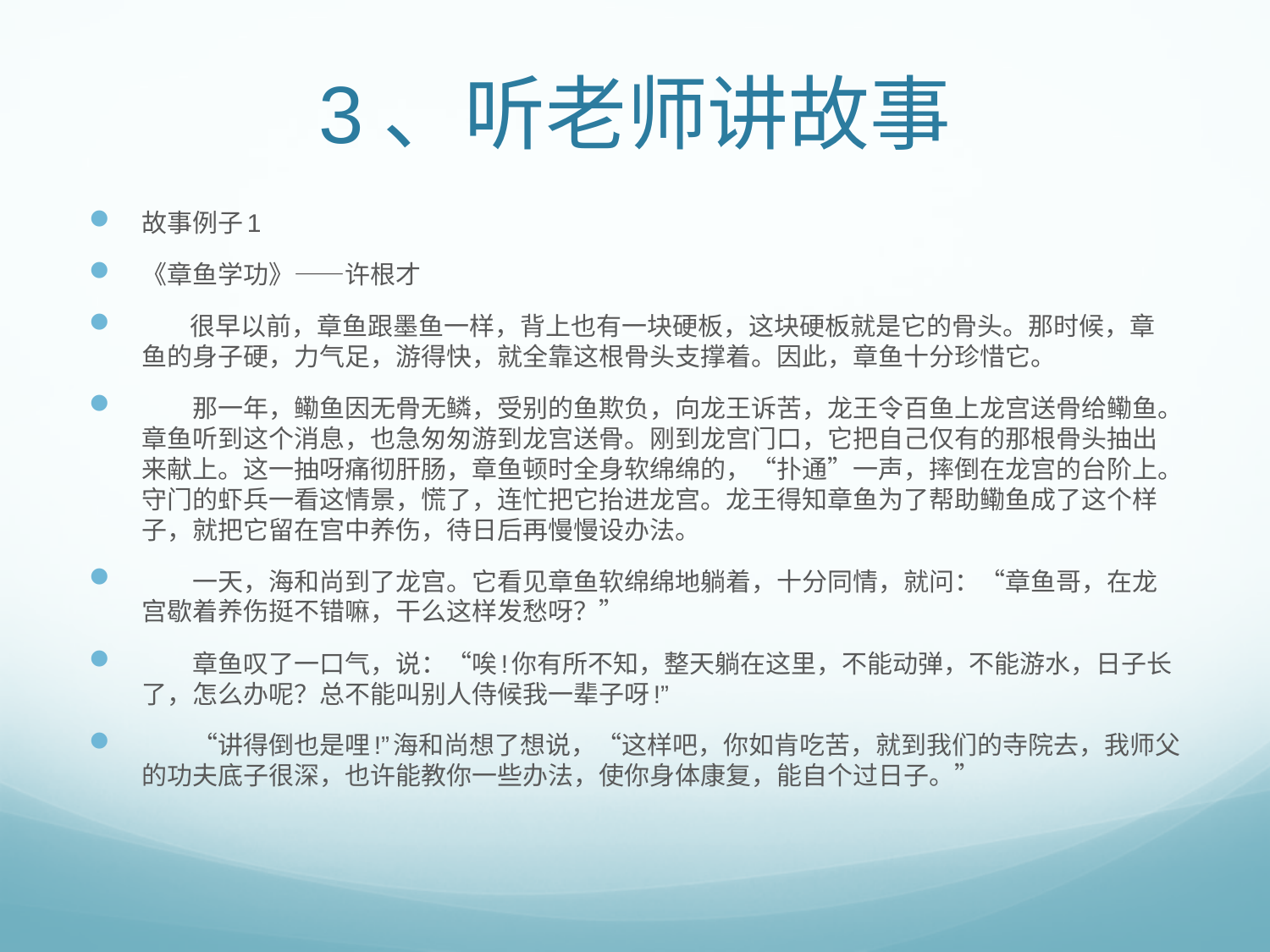

# 3、听老师讲故事
故事例子1
《章鱼学功》——许根才
　    很早以前，章鱼跟墨鱼一样，背上也有一块硬板，这块硬板就是它的骨头。那时候，章鱼的身子硬，力气足，游得快，就全靠这根骨头支撑着。因此，章鱼十分珍惜它。
　　那一年，鳓鱼因无骨无鳞，受别的鱼欺负，向龙王诉苦，龙王令百鱼上龙宫送骨给鳓鱼。章鱼听到这个消息，也急匆匆游到龙宫送骨。刚到龙宫门口，它把自己仅有的那根骨头抽出来献上。这一抽呀痛彻肝肠，章鱼顿时全身软绵绵的，“扑通”一声，摔倒在龙宫的台阶上。守门的虾兵一看这情景，慌了，连忙把它抬进龙宫。龙王得知章鱼为了帮助鳓鱼成了这个样子，就把它留在宫中养伤，待日后再慢慢设办法。
　　一天，海和尚到了龙宫。它看见章鱼软绵绵地躺着，十分同情，就问：“章鱼哥，在龙宫歇着养伤挺不错嘛，干么这样发愁呀？”
　　章鱼叹了一口气，说：“唉!你有所不知，整天躺在这里，不能动弹，不能游水，日子长了，怎么办呢？总不能叫别人侍候我一辈子呀!”
　　“讲得倒也是哩!”海和尚想了想说，“这样吧，你如肯吃苦，就到我们的寺院去，我师父的功夫底子很深，也许能教你一些办法，使你身体康复，能自个过日子。”